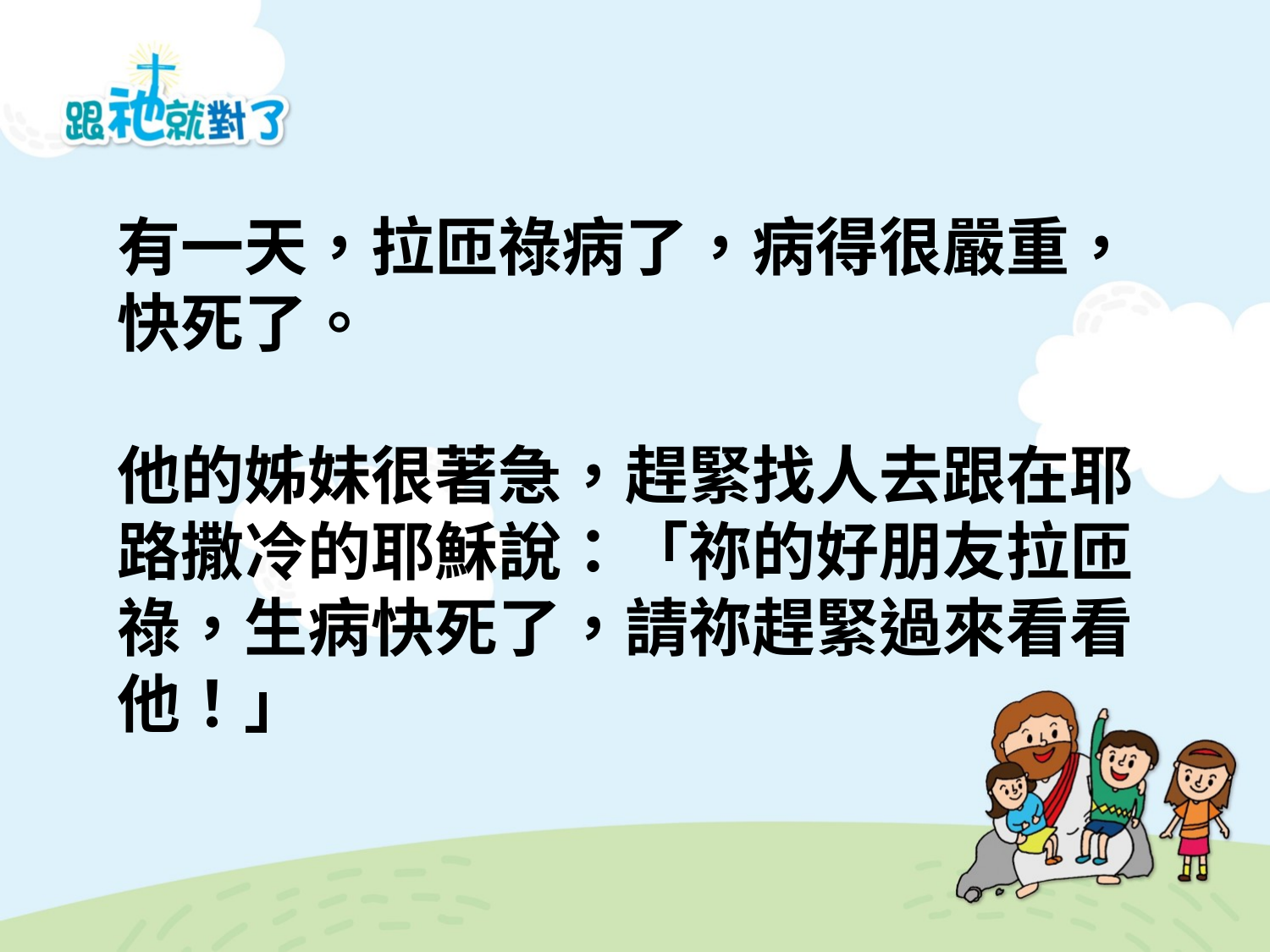

有一天，拉匝祿病了，病得很嚴重，快死了。

他的姊妹很著急，趕緊找人去跟在耶路撒冷的耶穌說：「祢的好朋友拉匝祿，生病快死了，請祢趕緊過來看看他！」